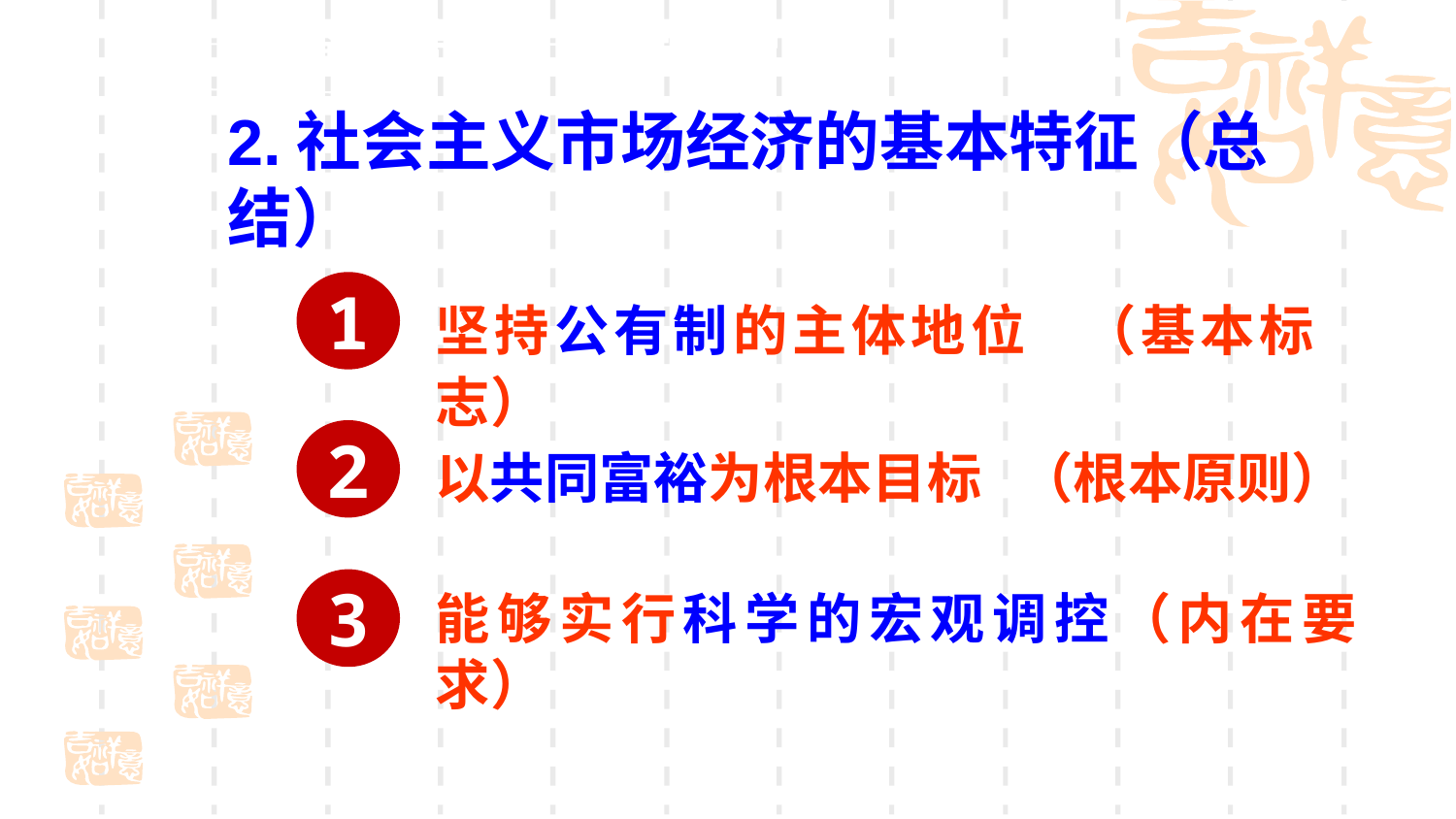

检查反馈——基础知识梳理
2.社会主义市场经济的基本特征（总结）

1
坚持公有制的主体地位   （基本标志）
2
以共同富裕为根本目标   （根本原则）
3
能够实行科学的宏观调控（内在要求）